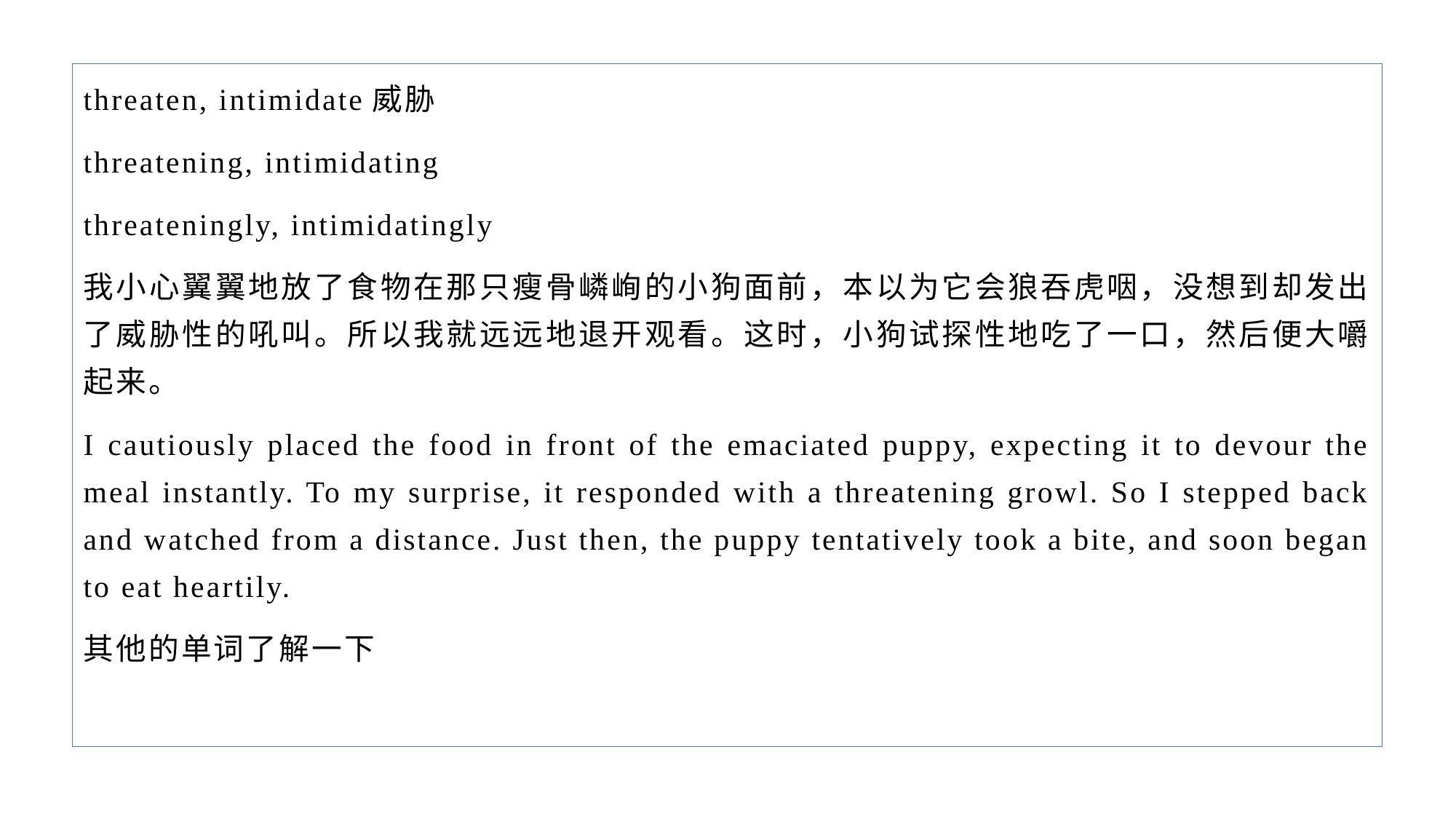

threaten, intimidate威胁
threatening, intimidating
threateningly, intimidatingly
我小心翼翼地放了食物在那只瘦骨嶙峋的小狗面前，本以为它会狼吞虎咽，没想到却发出了威胁性的吼叫。所以我就远远地退开观看。这时，小狗试探性地吃了一口，然后便大嚼起来。
I cautiously placed the food in front of the emaciated puppy, expecting it to devour the meal instantly. To my surprise, it responded with a threatening growl. So I stepped back and watched from a distance. Just then, the puppy tentatively took a bite, and soon began to eat heartily.
其他的单词了解一下